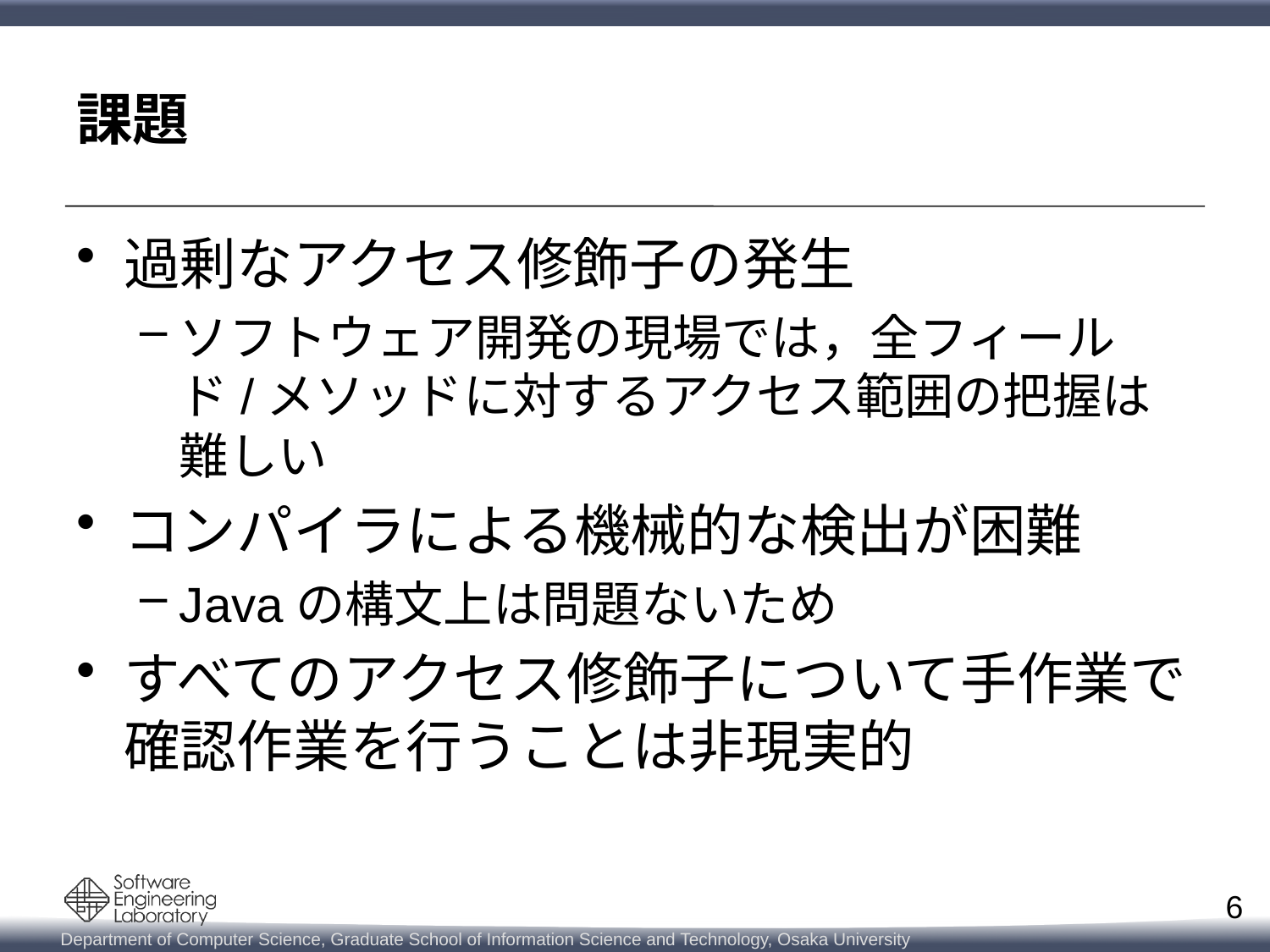

# 課題
過剰なアクセス修飾子の発生
ソフトウェア開発の現場では，全フィールド/メソッドに対するアクセス範囲の把握は難しい
コンパイラによる機械的な検出が困難
Javaの構文上は問題ないため
すべてのアクセス修飾子について手作業で
確認作業を行うことは非現実的

6